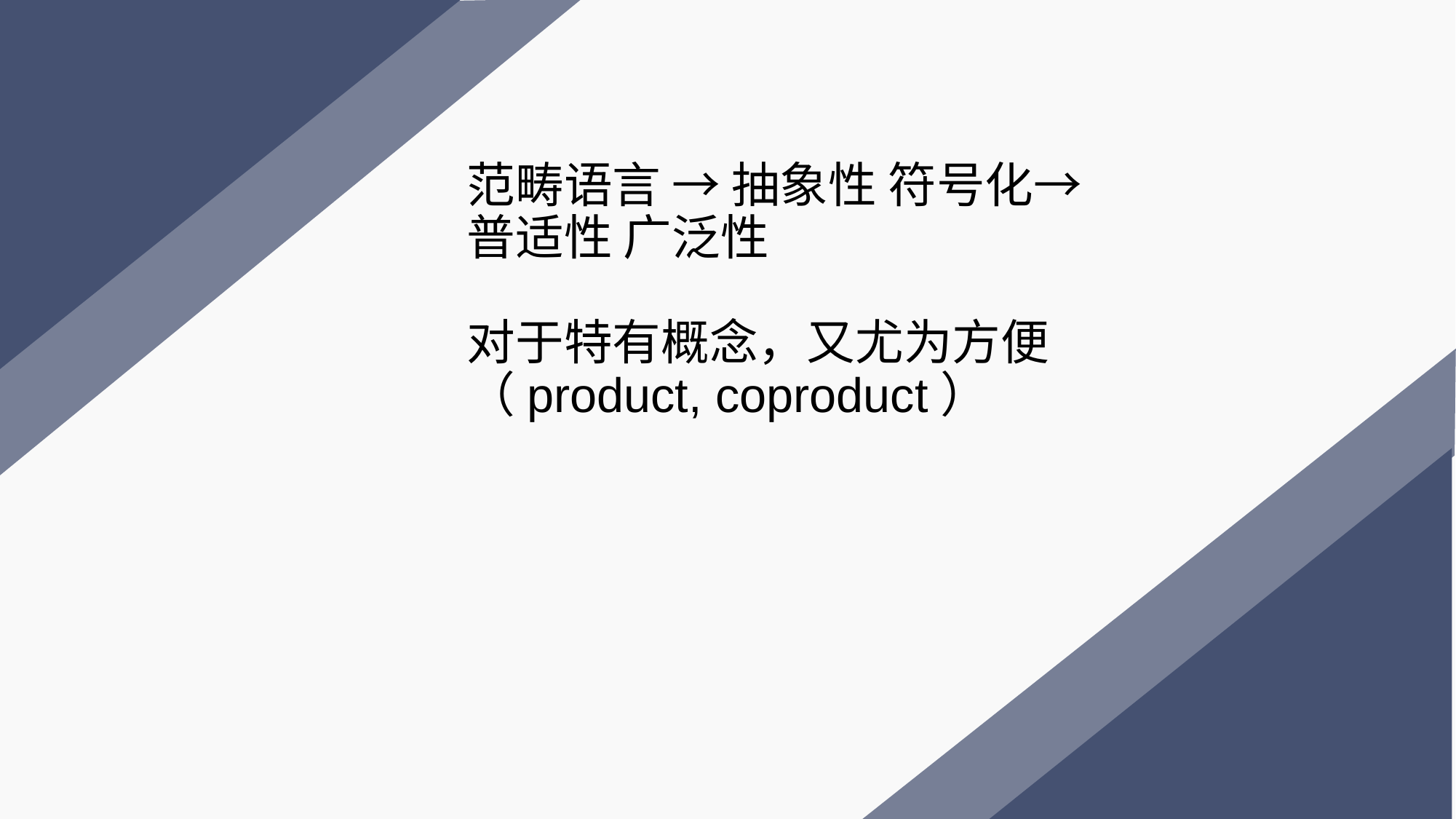

# 范畴语言 → 抽象性 符号化→普适性 广泛性 对于特有概念，又尤为方便（product, coproduct）